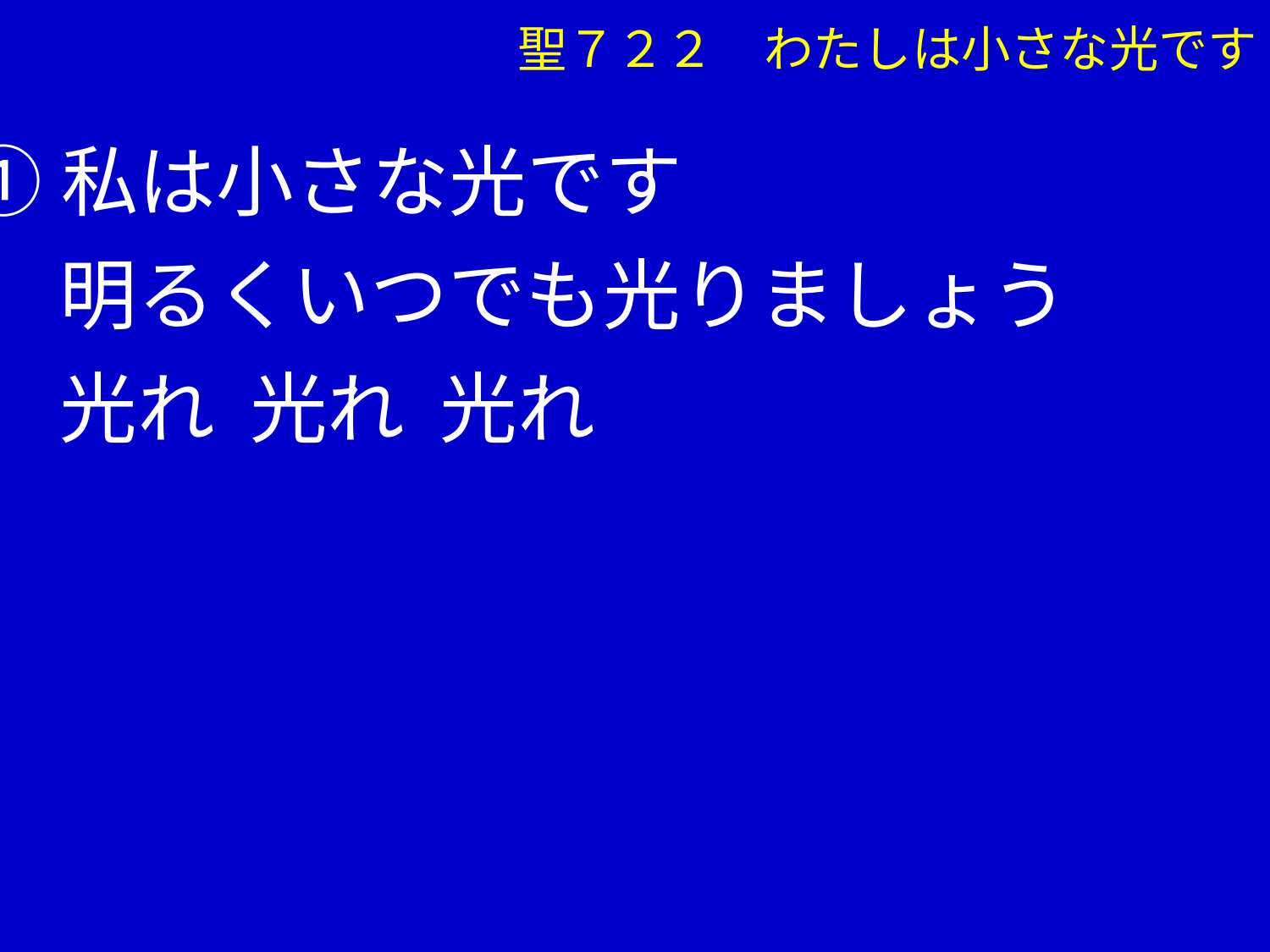

聖７２２　わたしは小さな光です
①私は小さな光です
　 明るくいつでも光りましょう
　 光れ  光れ  光れ